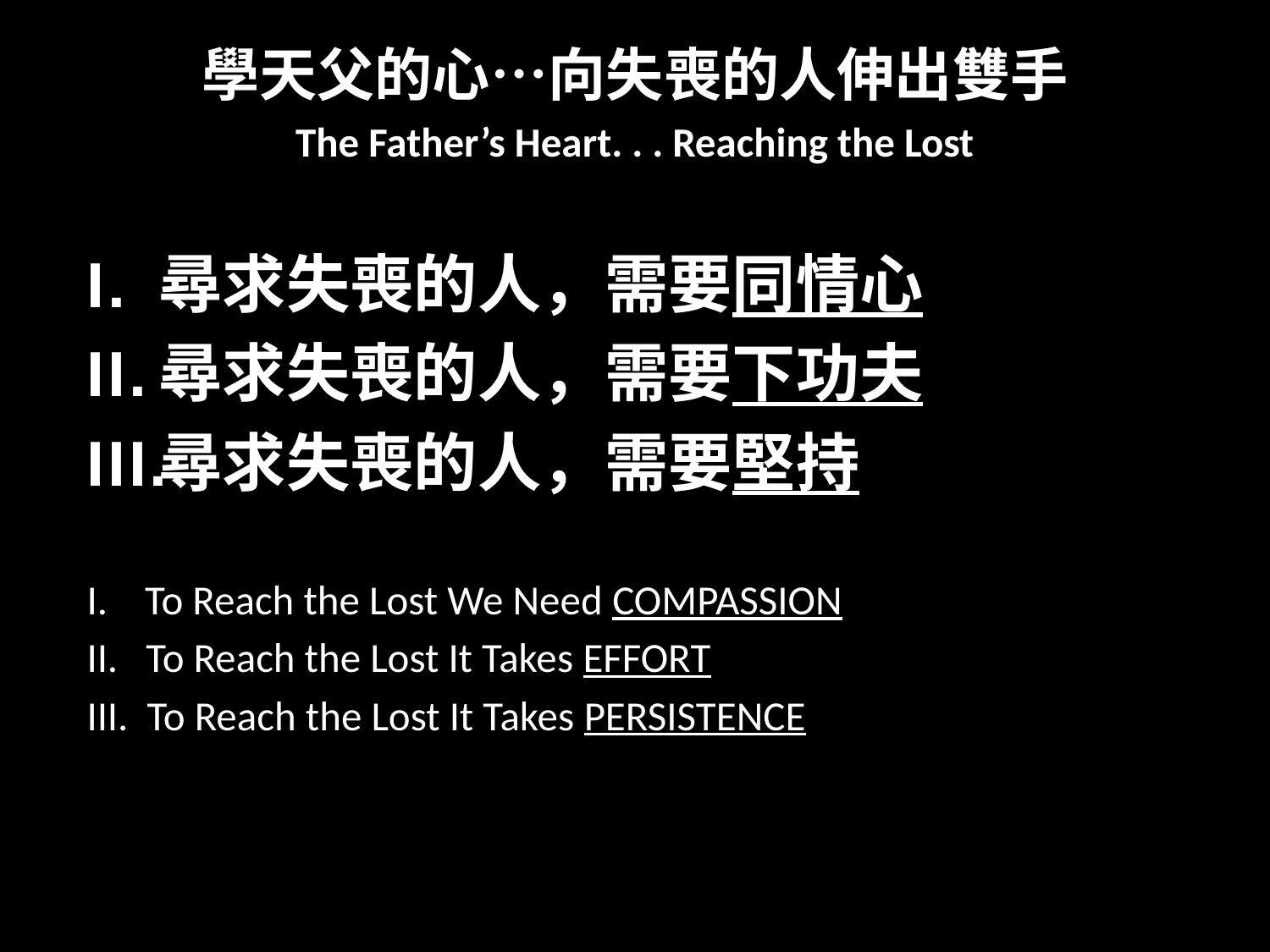

學天父的心…向失喪的人伸出雙手
The Father’s Heart. . . Reaching the Lost

尋求失喪的人，需要同情心
尋求失喪的人，需要下功夫
尋求失喪的人，需要堅持

I.    To Reach the Lost We Need COMPASSION
II.   To Reach the Lost It Takes EFFORT
III.  To Reach the Lost It Takes PERSISTENCE